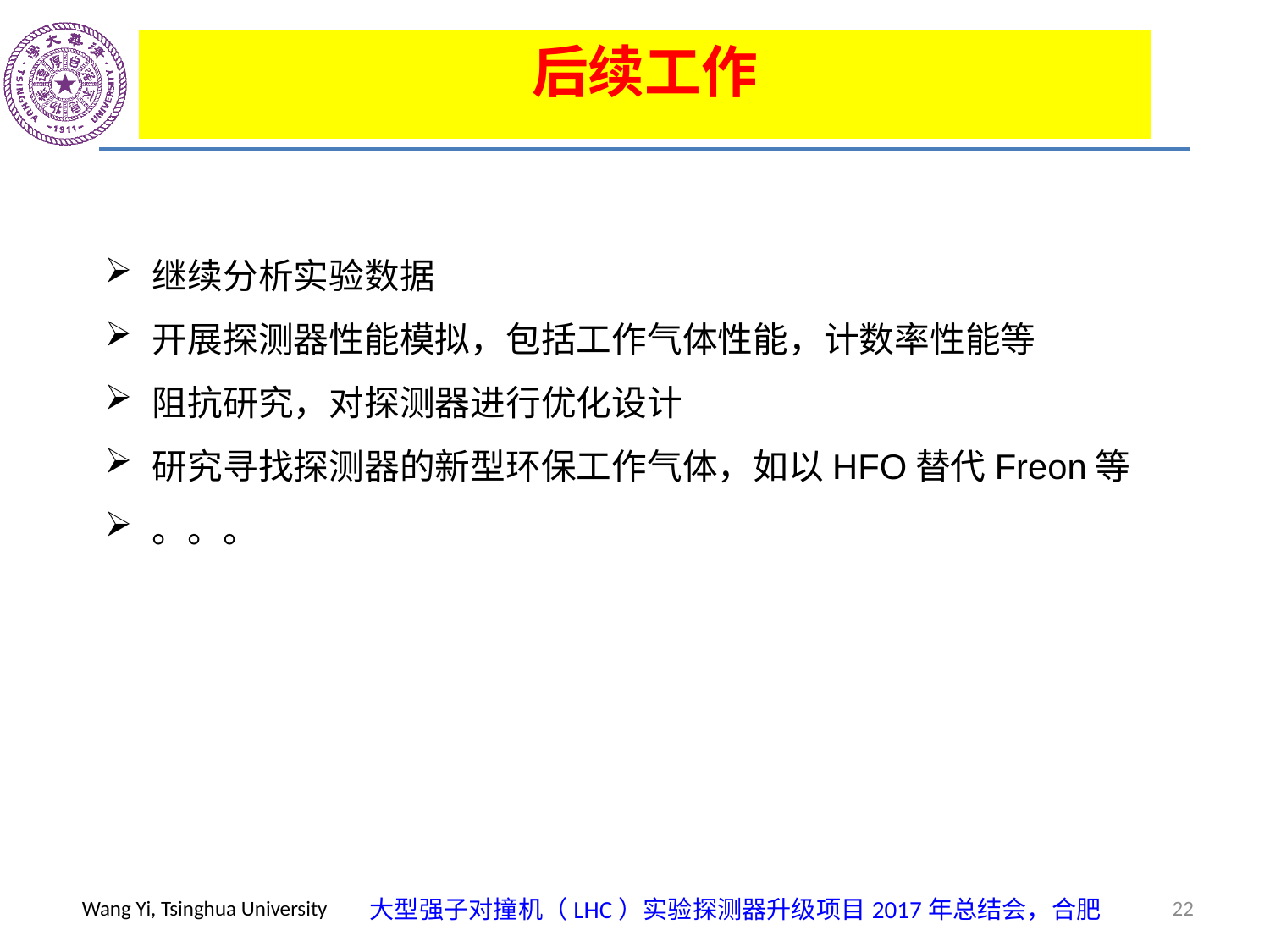

后续工作
继续分析实验数据
开展探测器性能模拟，包括工作气体性能，计数率性能等
阻抗研究，对探测器进行优化设计
研究寻找探测器的新型环保工作气体，如以HFO替代Freon等
。。。

22